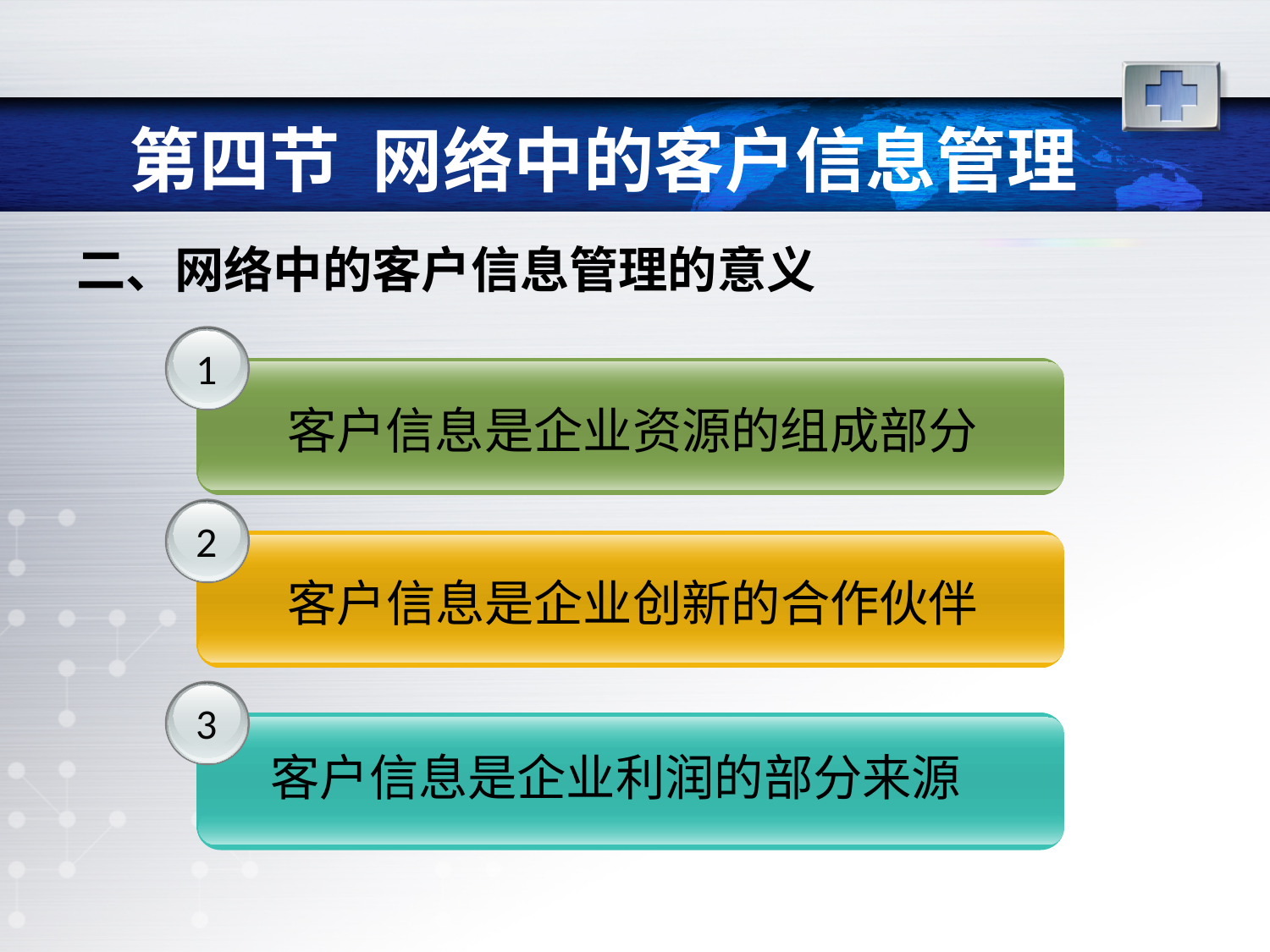

# 第四节  网络中的客户信息管理
二、网络中的客户信息管理的意义

1

客户信息是企业资源的组成部分

2

客户信息是企业创新的合作伙伴

3

客户信息是企业利润的部分来源